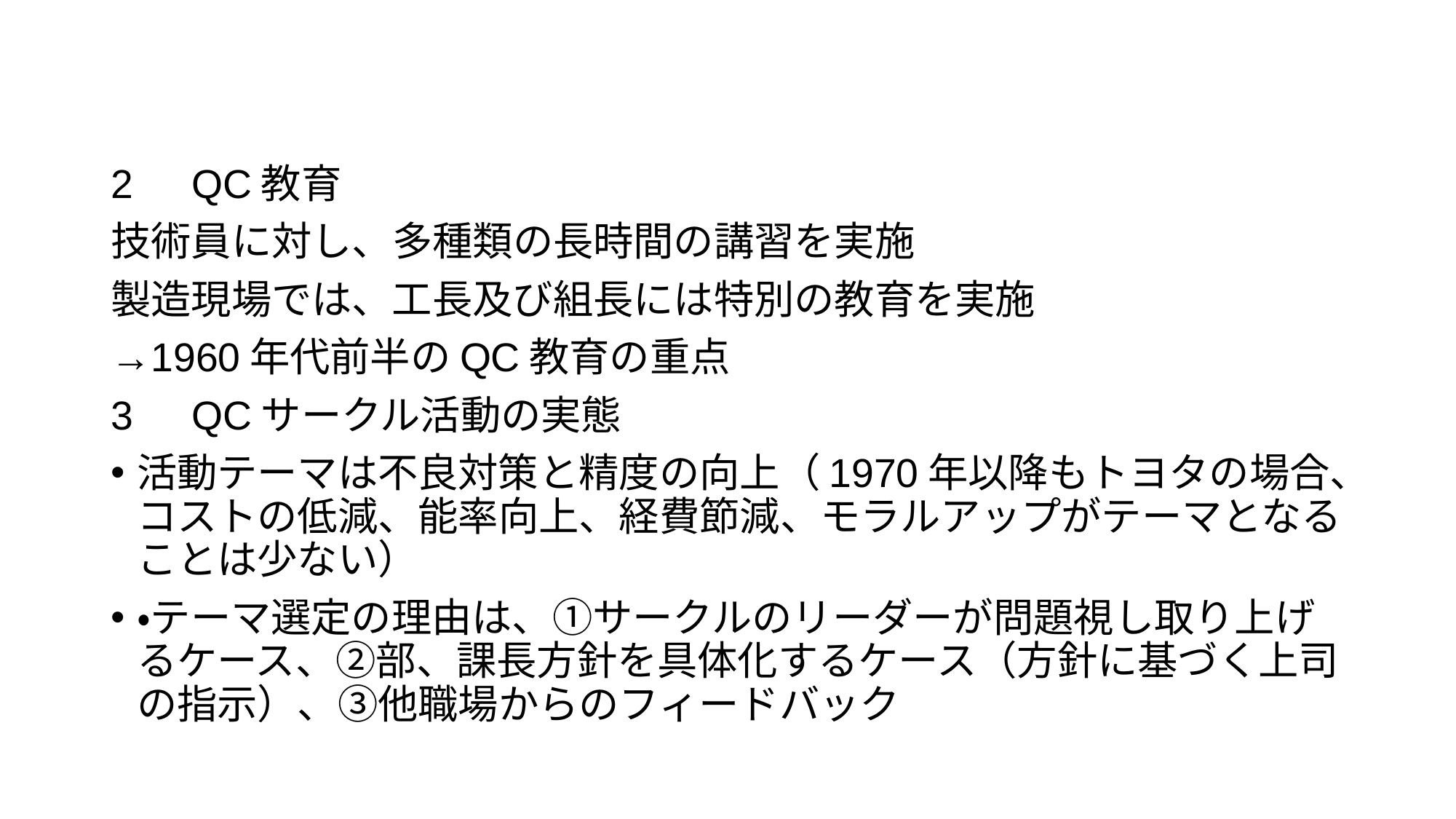

#
2　QC教育
技術員に対し、多種類の長時間の講習を実施
製造現場では、工長及び組長には特別の教育を実施
→1960年代前半のQC教育の重点
3　QCサークル活動の実態
活動テーマは不良対策と精度の向上（1970年以降もトヨタの場合、コストの低減、能率向上、経費節減、モラルアップがテーマとなることは少ない）
・テーマ選定の理由は、①サークルのリーダーが問題視し取り上げるケース、②部、課長方針を具体化するケース（方針に基づく上司の指示）、③他職場からのフィードバック